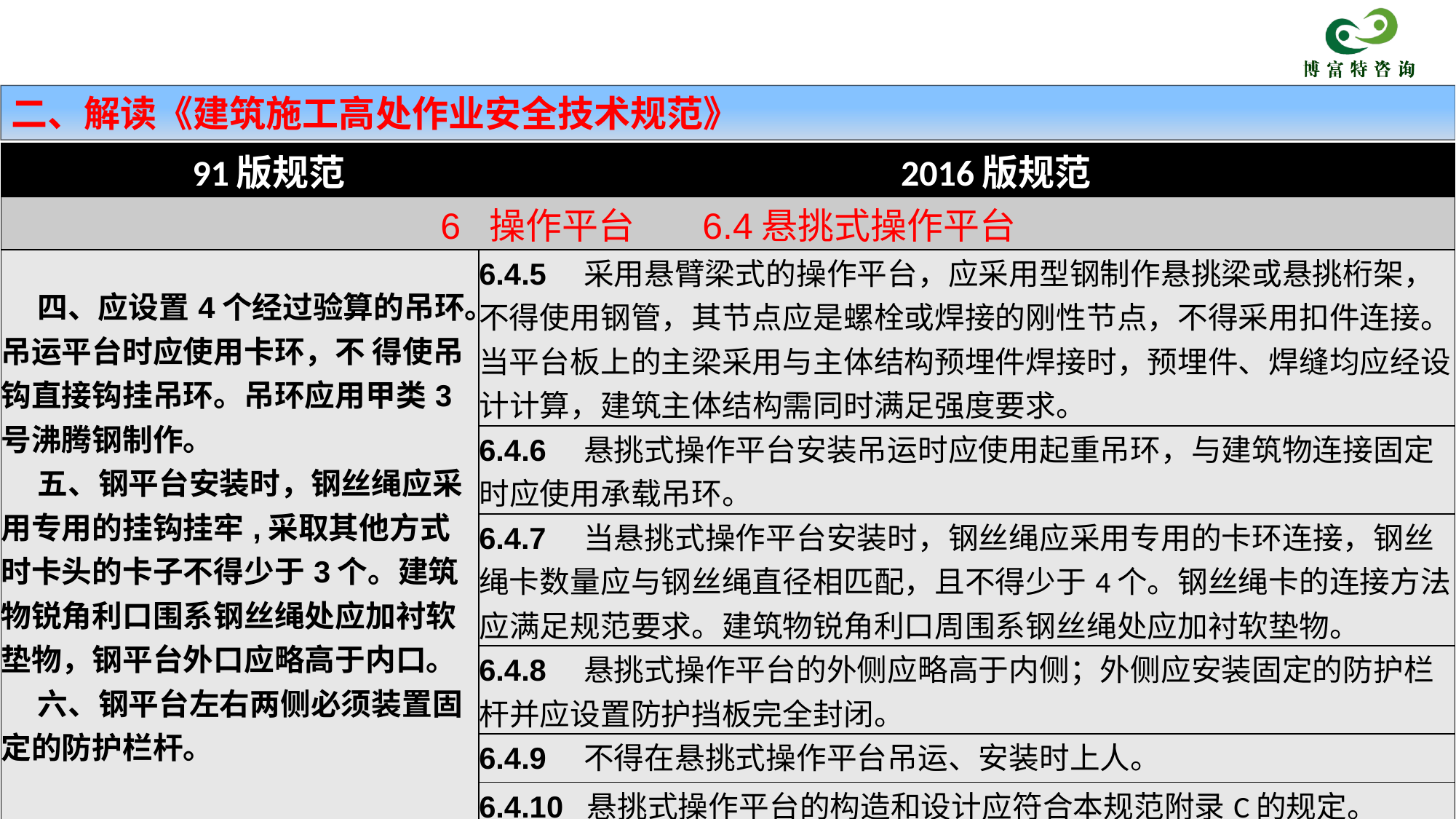

二、解读《建筑施工高处作业安全技术规范》
| 91版规范 |  | 2016版规范 |
| --- | --- | --- |
| 6 操作平台 6.4悬挑式操作平台 |  |  |
| 四、应设置4个经过验算的吊环。吊运平台时应使用卡环，不 得使吊钩直接钩挂吊环。吊环应用甲类3号沸腾钢制作。 五、钢平台安装时，钢丝绳应采用专用的挂钩挂牢,采取其他方式时卡头的卡子不得少于3个。建筑物锐角利口围系钢丝绳处应加衬软垫物，钢平台外口应略高于内口。 六、钢平台左右两侧必须装置固定的防护栏杆。 | 6.4.5　采用悬臂梁式的操作平台，应采用型钢制作悬挑梁或悬挑桁架，不得使用钢管，其节点应是螺栓或焊接的刚性节点，不得采用扣件连接。 当平台板上的主梁采用与主体结构预埋件焊接时，预埋件、焊缝均应经设计计算，建筑主体结构需同时满足强度要求。 |  |
|  | 6.4.6　悬挑式操作平台安装吊运时应使用起重吊环，与建筑物连接固定时应使用承载吊环。 |  |
|  | 6.4.7　当悬挑式操作平台安装时，钢丝绳应采用专用的卡环连接，钢丝绳卡数量应与钢丝绳直径相匹配，且不得少于4个。钢丝绳卡的连接方法应满足规范要求。建筑物锐角利口周围系钢丝绳处应加衬软垫物。 |  |
|  | 6.4.8　悬挑式操作平台的外侧应略高于内侧；外侧应安装固定的防护栏杆并应设置防护挡板完全封闭。 |  |
|  | 6.4.9　不得在悬挑式操作平台吊运、安装时上人。 |  |
|  | 6.4.10 悬挑式操作平台的构造和设计应符合本规范附录C的规定。 |  |